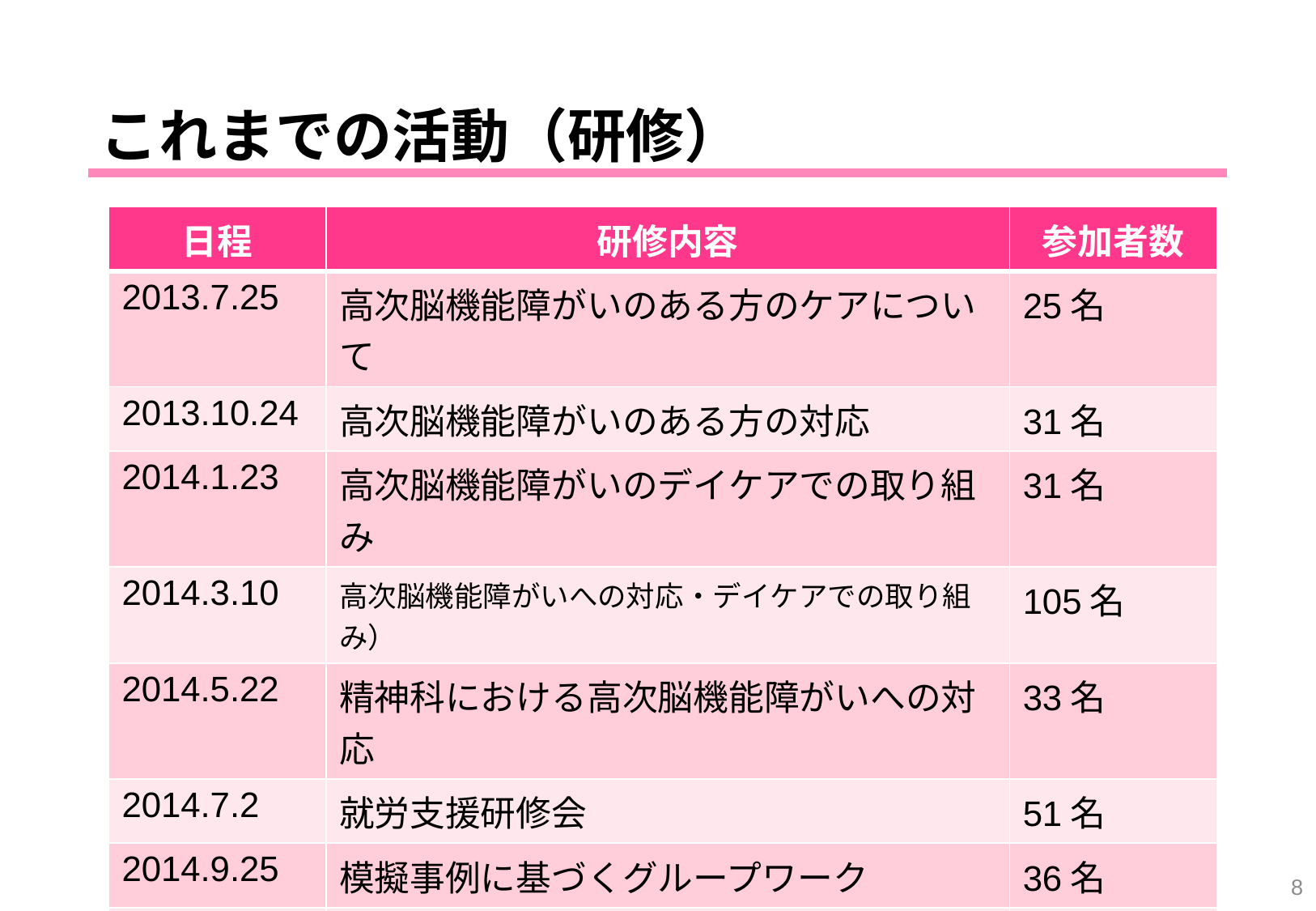

# これまでの活動（研修）
| 日程 | 研修内容 | 参加者数 |
| --- | --- | --- |
| 2013.7.25 | 高次脳機能障がいのある方のケアについて | 25名 |
| 2013.10.24 | 高次脳機能障がいのある方の対応 | 31名 |
| 2014.1.23 | 高次脳機能障がいのデイケアでの取り組み | 31名 |
| 2014.3.10 | 高次脳機能障がいへの対応・デイケアでの取り組み） | 105名 |
| 2014.5.22 | 精神科における高次脳機能障がいへの対応 | 33名 |
| 2014.7.2 | 就労支援研修会 | 51名 |
| 2014.9.25 | 模擬事例に基づくグループワーク | 36名 |
| 2015.1.22 | 事例報告（日中支援事業所・就労支援事業所より） | 35名 |
| 2015.7.23 | 障がい福祉サービスの制度と活用事例について | 56名 |
| 2015.9.9 | 高次脳機能障がいの方への支援～精神科PSWの立場から | 59名 |
8